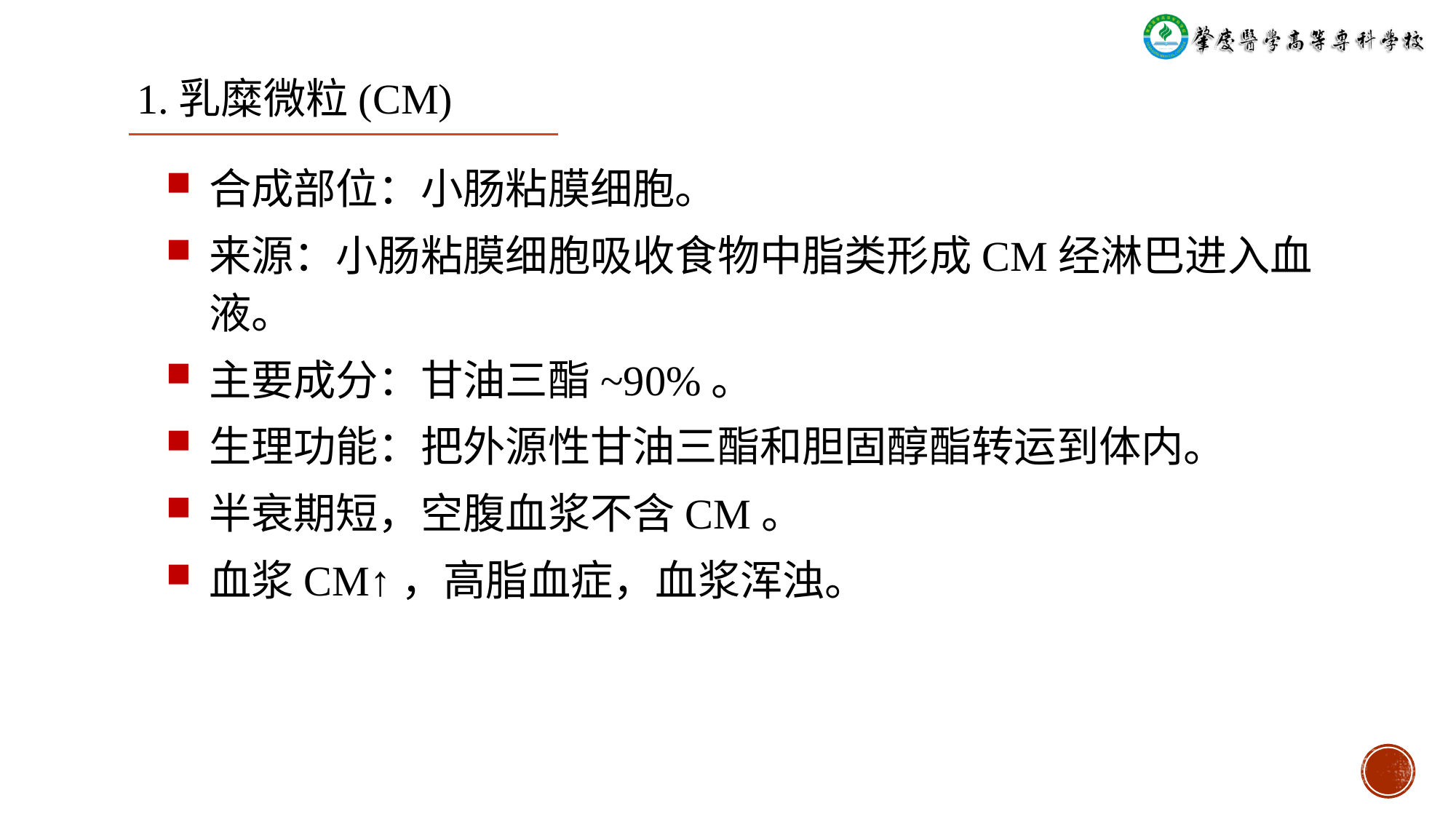

# 1.乳糜微粒(CM)
合成部位：小肠粘膜细胞。
来源：小肠粘膜细胞吸收食物中脂类形成CM经淋巴进入血液。
主要成分：甘油三酯~90%。
生理功能：把外源性甘油三酯和胆固醇酯转运到体内。
半衰期短，空腹血浆不含CM。
血浆CM↑，高脂血症，血浆浑浊。